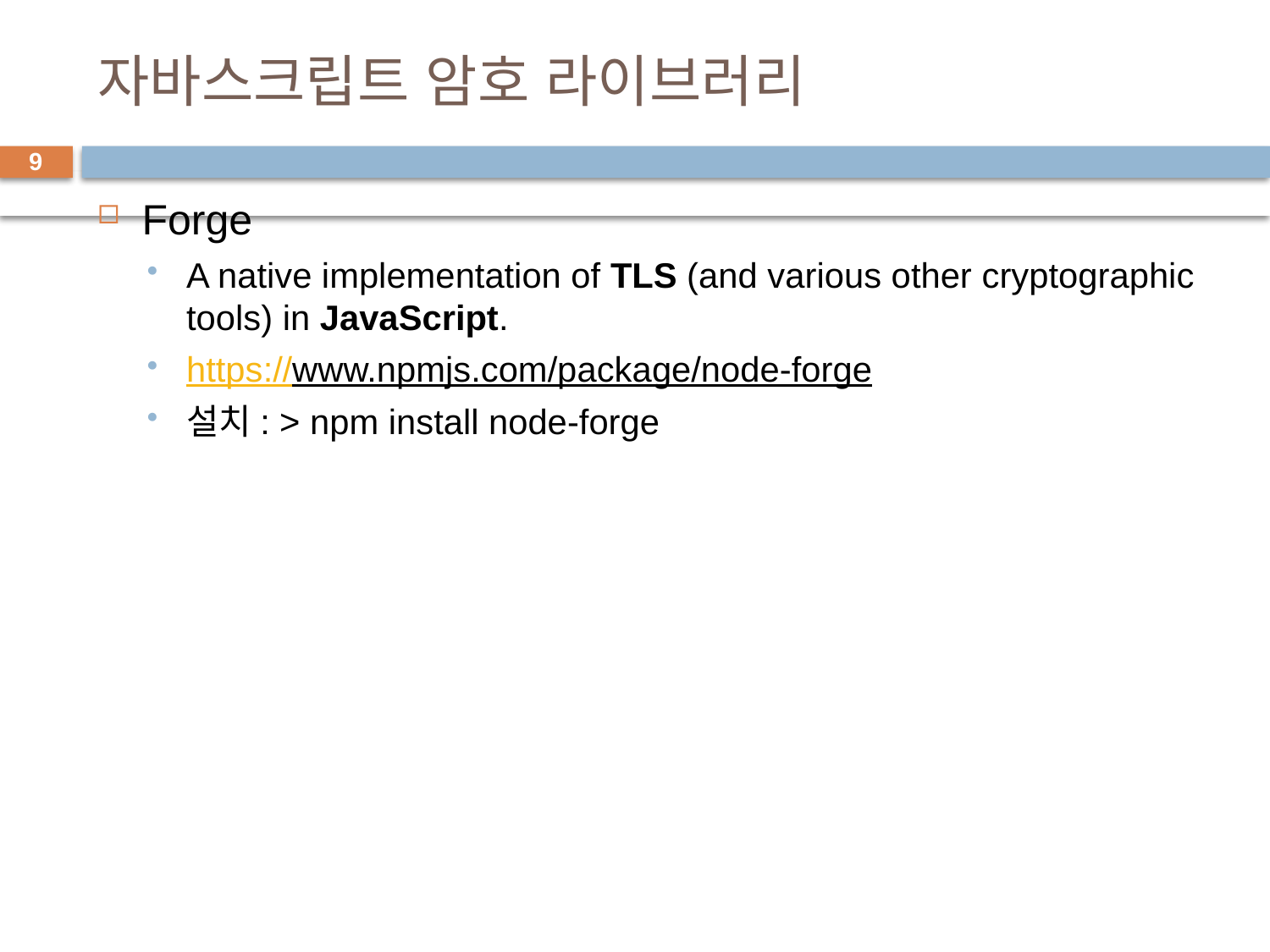

# 자바스크립트 암호 라이브러리
9
Forge
A native implementation of TLS (and various other cryptographic tools) in JavaScript.
https://www.npmjs.com/package/node-forge
설치: > npm install node-forge